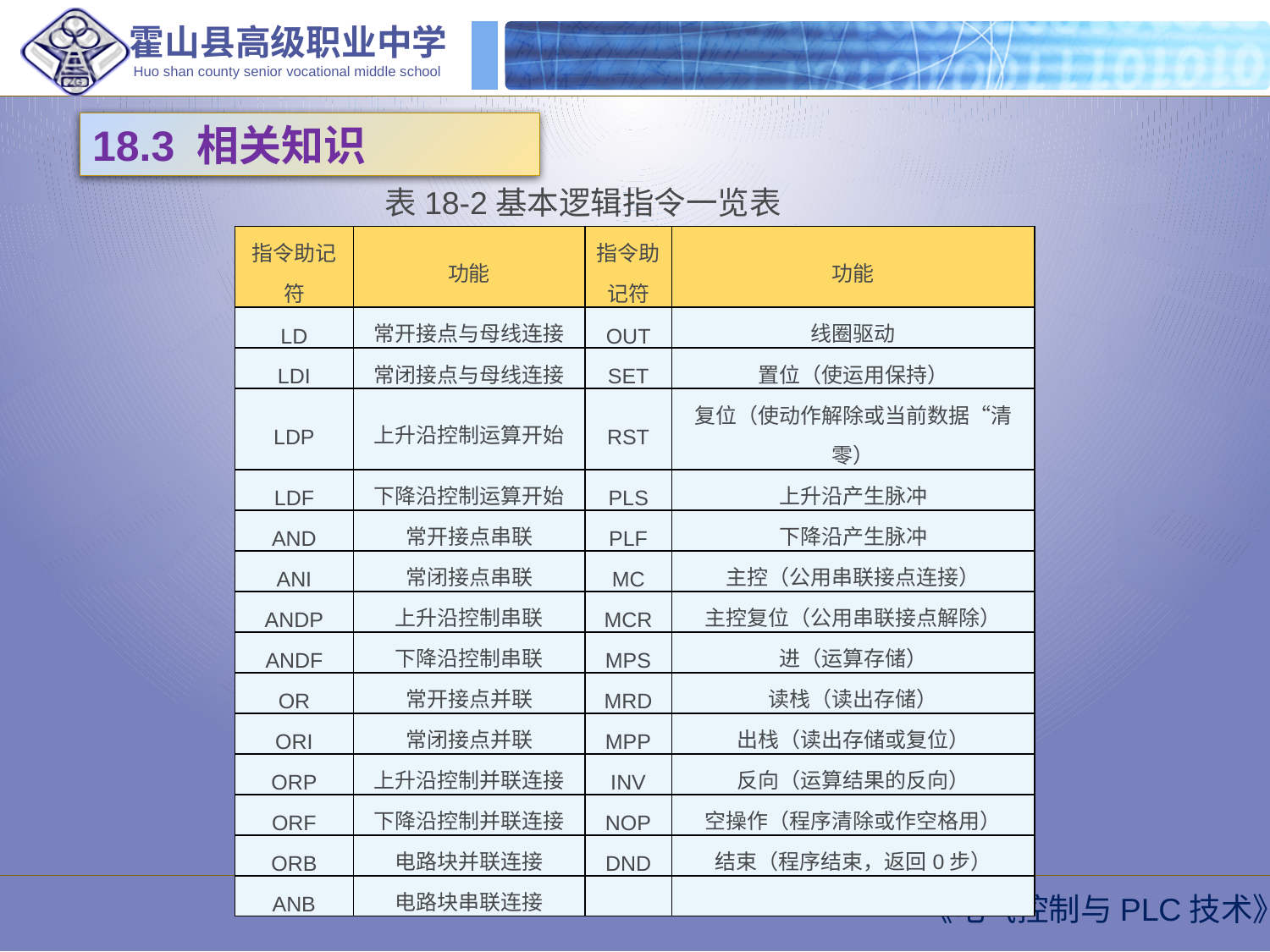

18.3 相关知识
表18-2基本逻辑指令一览表
| 指令助记符 | 功能 | 指令助记符 | 功能 |
| --- | --- | --- | --- |
| LD | 常开接点与母线连接 | OUT | 线圈驱动 |
| LDI | 常闭接点与母线连接 | SET | 置位（使运用保持） |
| LDP | 上升沿控制运算开始 | RST | 复位（使动作解除或当前数据“清零） |
| LDF | 下降沿控制运算开始 | PLS | 上升沿产生脉冲 |
| AND | 常开接点串联 | PLF | 下降沿产生脉冲 |
| ANI | 常闭接点串联 | MC | 主控（公用串联接点连接） |
| ANDP | 上升沿控制串联 | MCR | 主控复位（公用串联接点解除） |
| ANDF | 下降沿控制串联 | MPS | 进（运算存储） |
| OR | 常开接点并联 | MRD | 读栈（读出存储） |
| ORI | 常闭接点并联 | MPP | 出栈（读出存储或复位） |
| ORP | 上升沿控制并联连接 | INV | 反向（运算结果的反向） |
| ORF | 下降沿控制并联连接 | NOP | 空操作（程序清除或作空格用） |
| ORB | 电路块并联连接 | DND | 结束（程序结束，返回0步） |
| ANB | 电路块串联连接 |  |  |